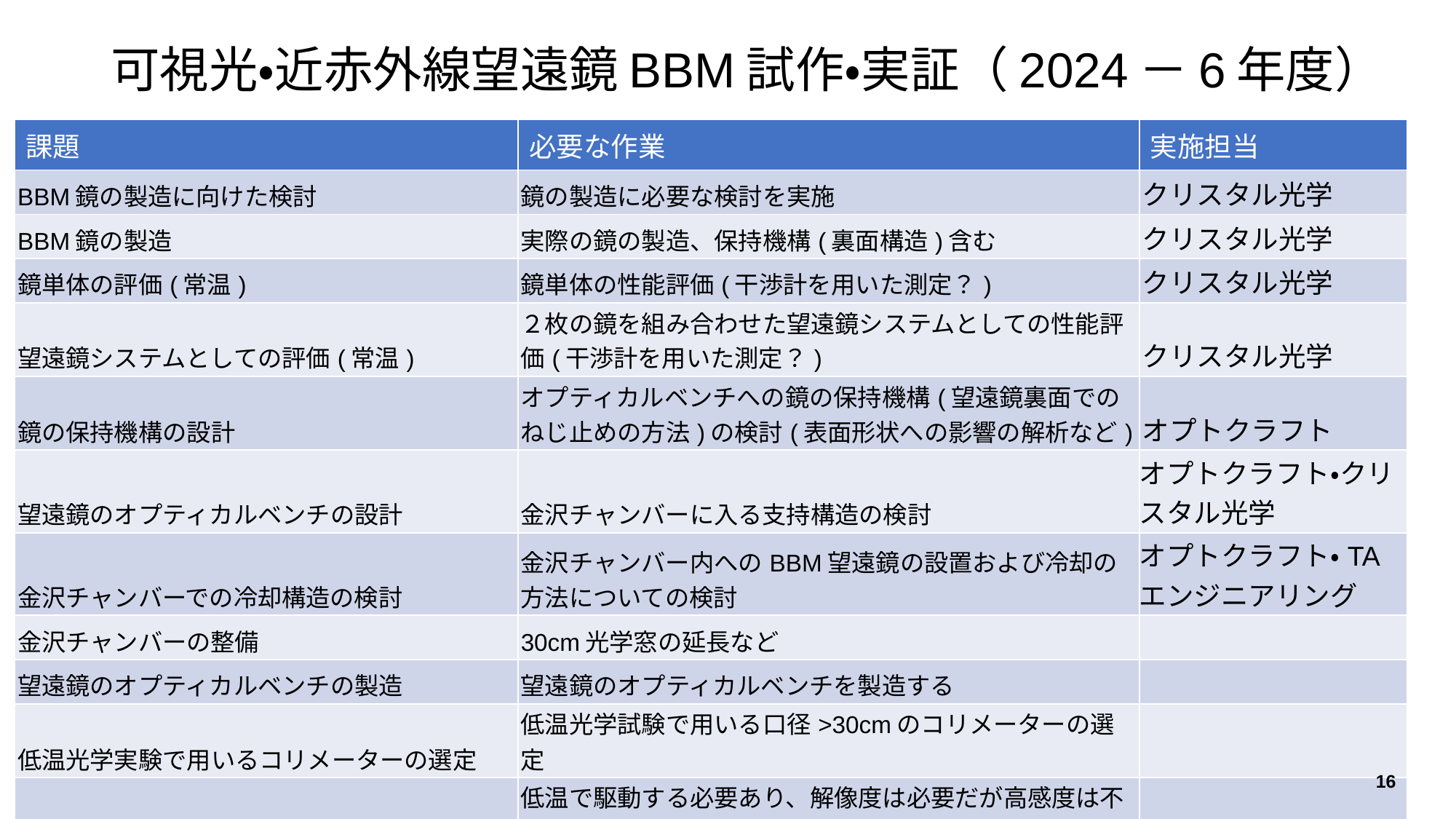

# 可視光・近赤外線望遠鏡BBM試作・実証（2024－6年度）
| 課題 | 必要な作業 | 実施担当 |
| --- | --- | --- |
| BBM鏡の製造に向けた検討 | 鏡の製造に必要な検討を実施 | クリスタル光学 |
| BBM鏡の製造 | 実際の鏡の製造、保持機構(裏面構造)含む | クリスタル光学 |
| 鏡単体の評価(常温) | 鏡単体の性能評価(干渉計を用いた測定？) | クリスタル光学 |
| 望遠鏡システムとしての評価(常温) | ２枚の鏡を組み合わせた望遠鏡システムとしての性能評価(干渉計を用いた測定？) | クリスタル光学 |
| 鏡の保持機構の設計 | オプティカルベンチへの鏡の保持機構(望遠鏡裏面でのねじ止めの方法)の検討(表面形状への影響の解析など) | オプトクラフト |
| 望遠鏡のオプティカルベンチの設計 | 金沢チャンバーに入る支持構造の検討 | オプトクラフト・クリスタル光学 |
| 金沢チャンバーでの冷却構造の検討 | 金沢チャンバー内へのBBM望遠鏡の設置および冷却の方法についての検討 | オプトクラフト・TAエンジニアリング |
| 金沢チャンバーの整備 | 30cm光学窓の延長など |  |
| 望遠鏡のオプティカルベンチの製造 | 望遠鏡のオプティカルベンチを製造する |  |
| 低温光学実験で用いるコリメーターの選定 | 低温光学試験で用いる口径>30cmのコリメーターの選定 |  |
| 低温光学実験で用いる検出器の選定 | 低温で駆動する必要あり、解像度は必要だが高感度は不要。購入済みのCanon検出期が候補？ |  |
| 金沢チャンバーを用いた低温光学試験の実施 | BBM望遠鏡を冷却(~160K)して光学試験を実施する |  |
16